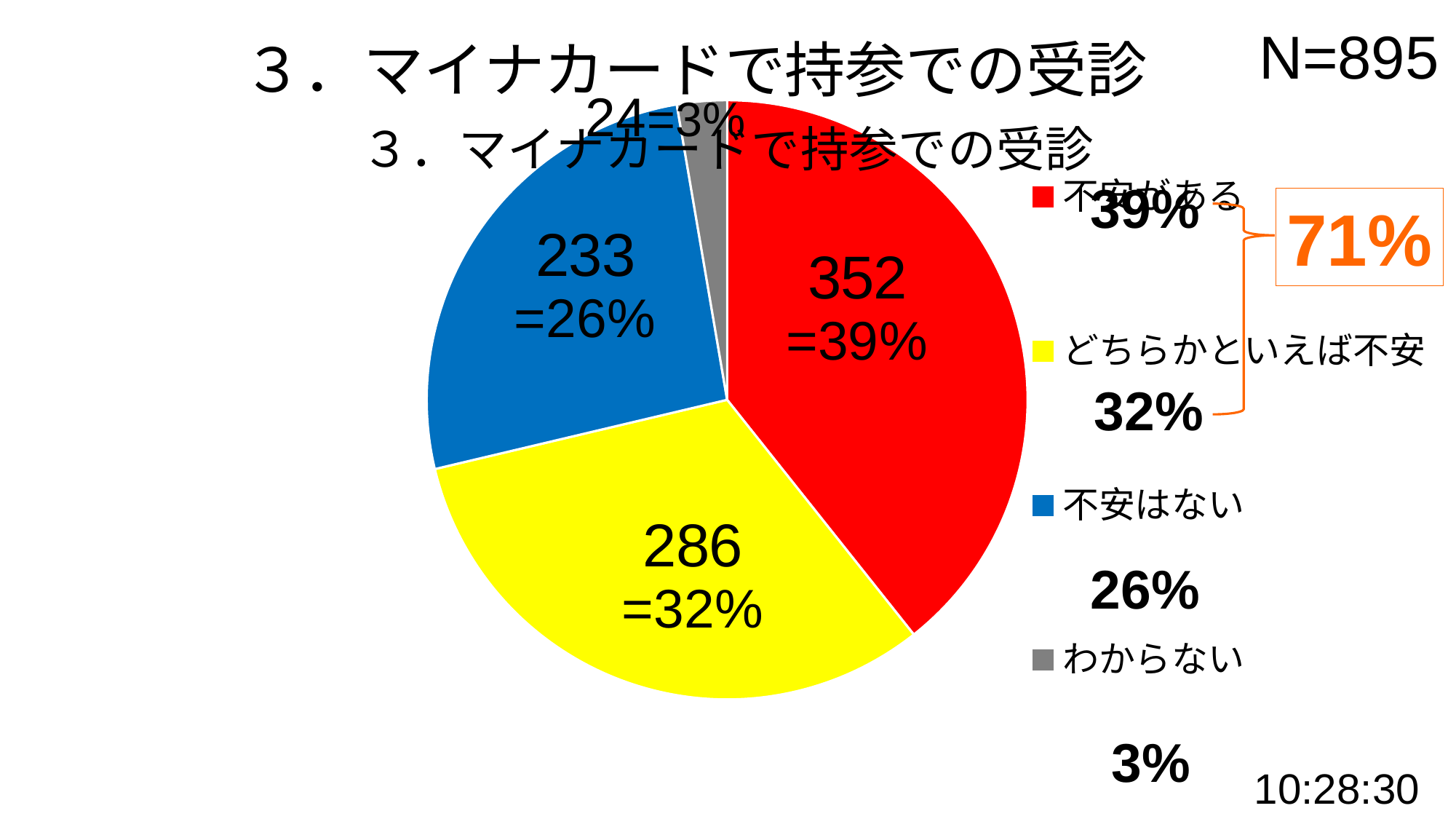

### Chart: ３．マイナカードで持参での受診

| Category |
|---|

### Chart: ３．マイナカードで持参での受診

| Category |  |
|---|---|
| 不安がある | 352.0 |
| どちらかといえば不安 | 286.0 |
| 不安はない | 233.0 |
| わからない | 24.0 |
N=895

### Chart: ３．マイナカードで持参での受診

| Category |
|---|
39%
71%

32%
26%
3%
10:28:30